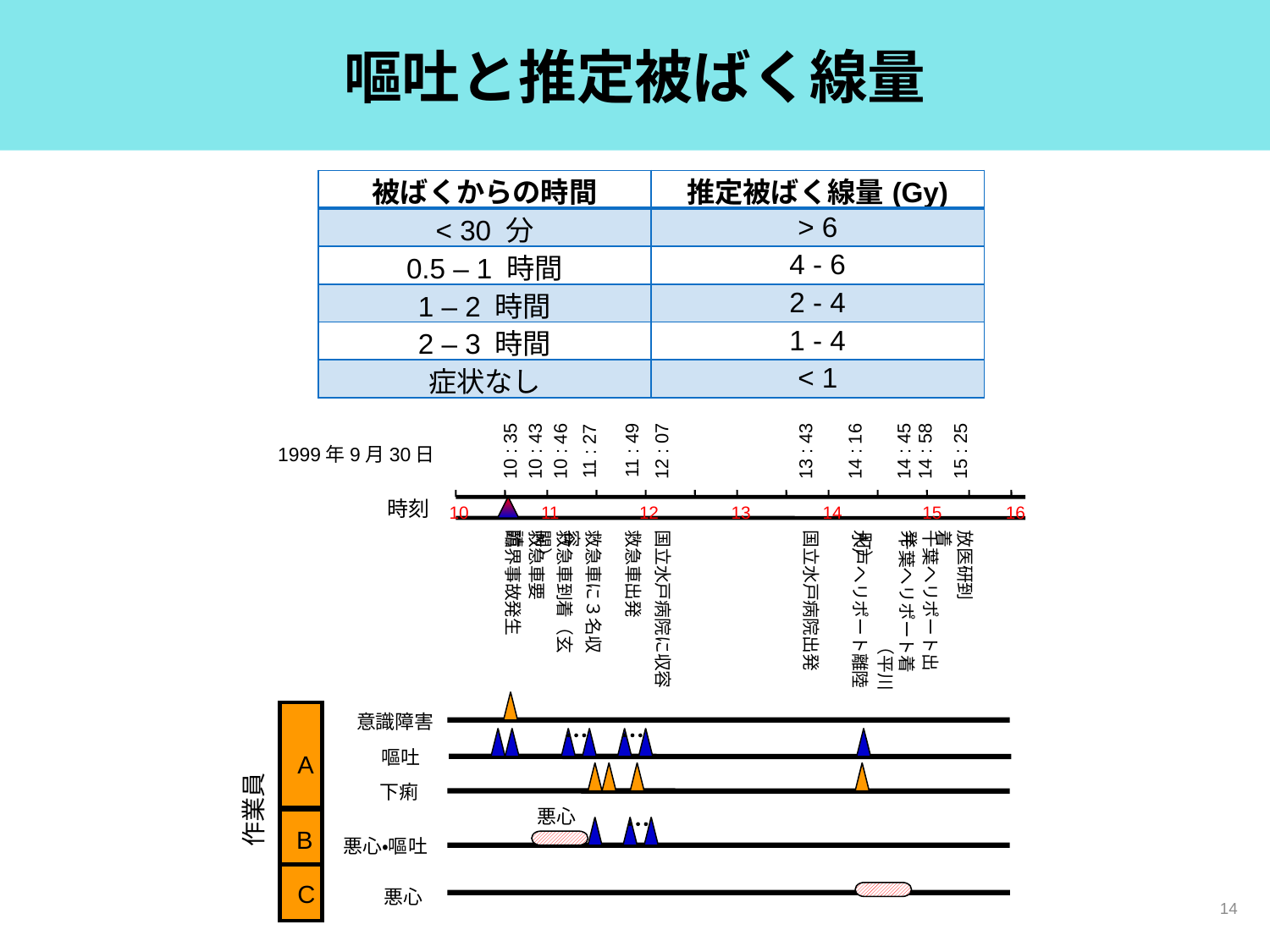

# 嘔吐と推定被ばく線量
| 被ばくからの時間 | 推定被ばく線量(Gy) |
| --- | --- |
| < 30 分 | > 6 |
| 0.5 – 1 時間 | 4 - 6 |
| 1 – 2 時間 | 2 - 4 |
| 2 – 3 時間 | 1 - 4 |
| 症状なし | < 1 |
11 : 49
10 : 35
12 : 07
13 : 43
14 : 45
14 : 58
15 : 25
10 : 43
11 : 27
14 : 16
10 : 46
1999年9月30日
時刻

10
11
12
13
14
15
16

臨界事故発生

救急車到着（玄関）
救急車要請
救急車に３名収容
救急車出発
国立水戸病院に収容
国立水戸病院出発
水戸ヘリポート離陸
千葉ヘリポート出発
放医研到着
千葉ヘリポート着
　　　　　　（平川町）

A
B
C
意識障害

嘔吐

下痢
作業員

悪心

悪心・嘔吐

悪心

14